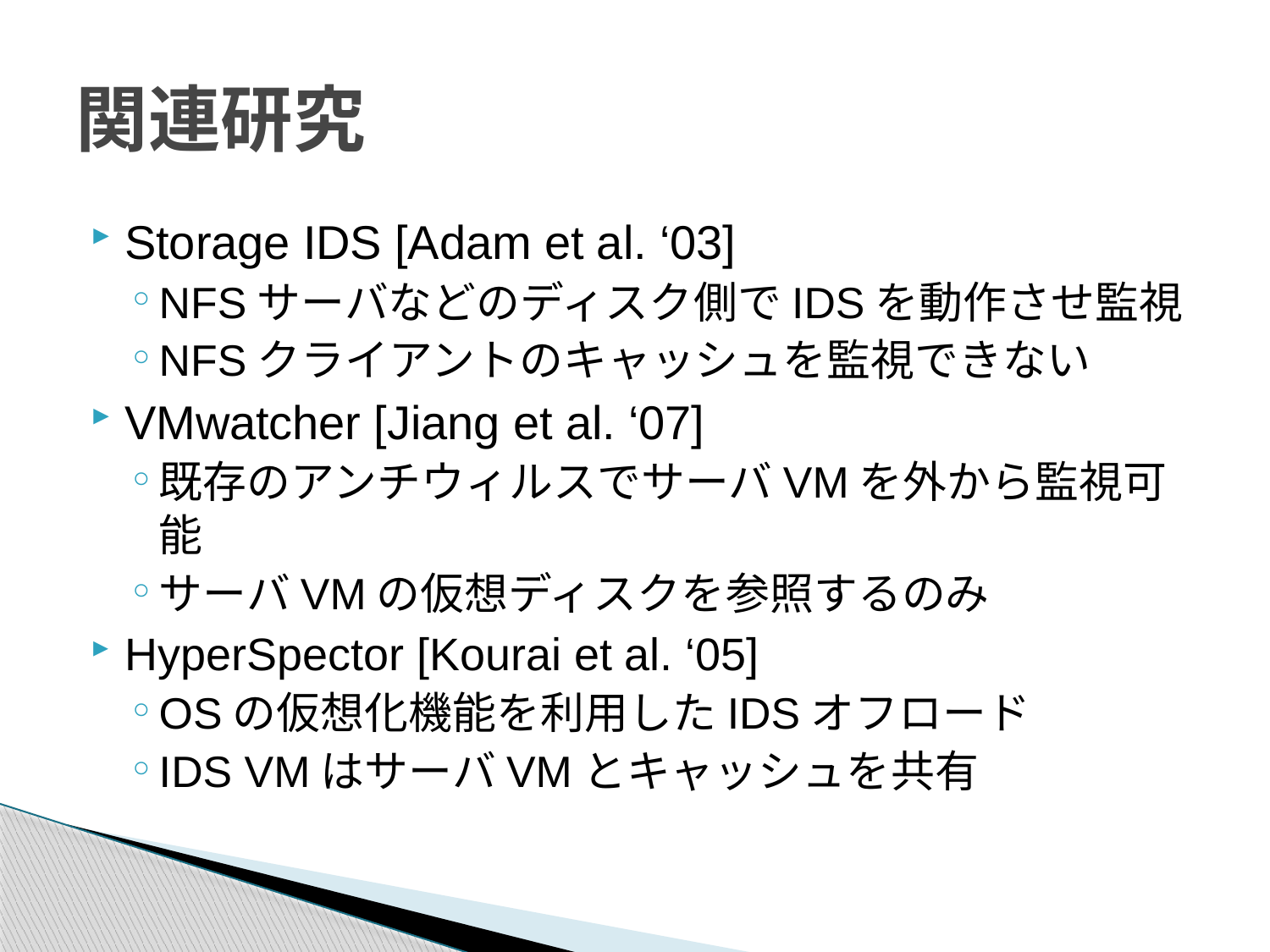

# 関連研究
Storage IDS [Adam et al. ‘03]
NFSサーバなどのディスク側でIDSを動作させ監視
NFSクライアントのキャッシュを監視できない
VMwatcher [Jiang et al. ‘07]
既存のアンチウィルスでサーバVMを外から監視可能
サーバVMの仮想ディスクを参照するのみ
HyperSpector [Kourai et al. ‘05]
OSの仮想化機能を利用したIDSオフロード
IDS VMはサーバVMとキャッシュを共有